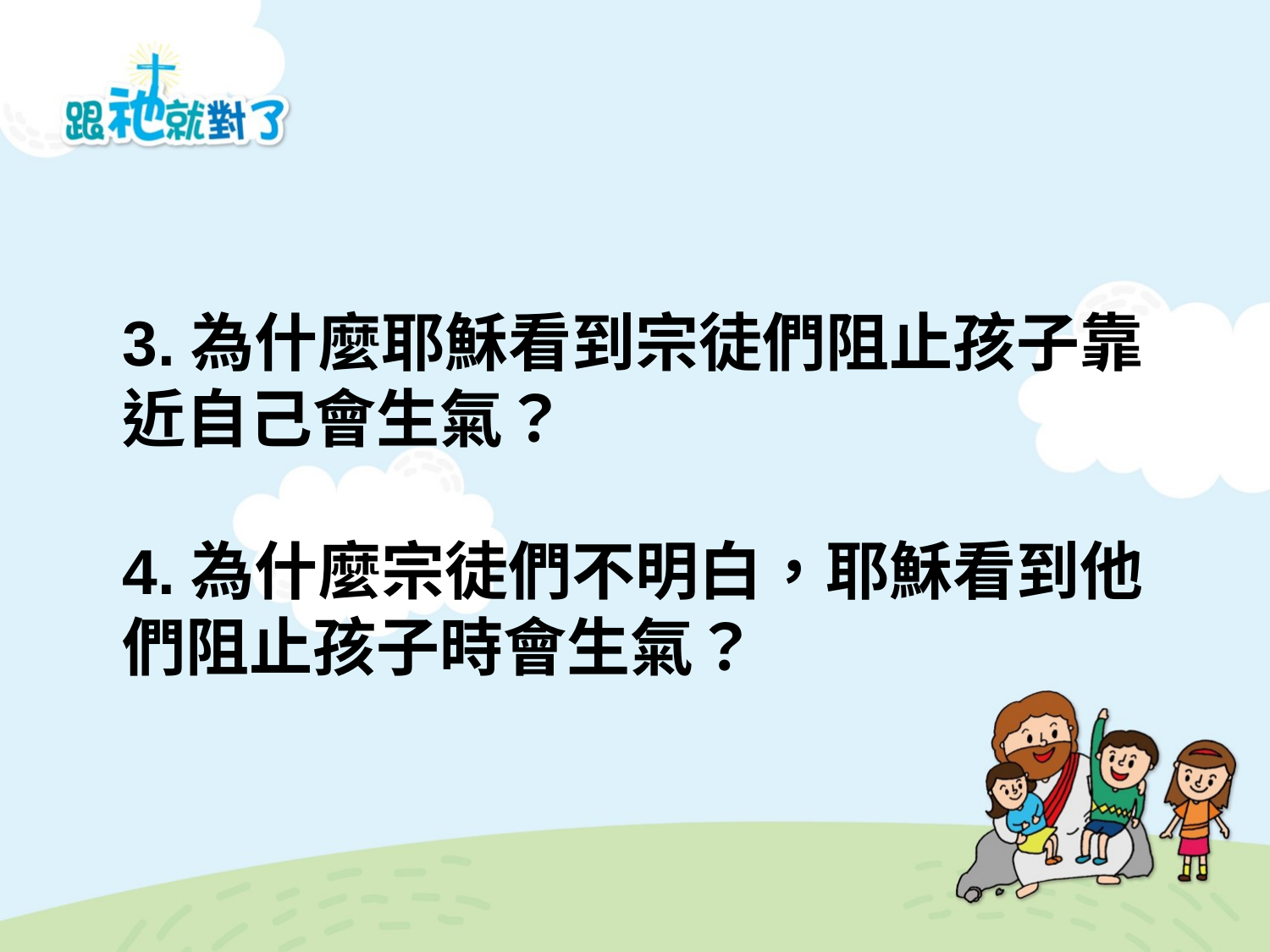

3.為什麼耶穌看到宗徒們阻止孩子靠近自己會生氣？

4.為什麼宗徒們不明白，耶穌看到他們阻止孩子時會生氣？